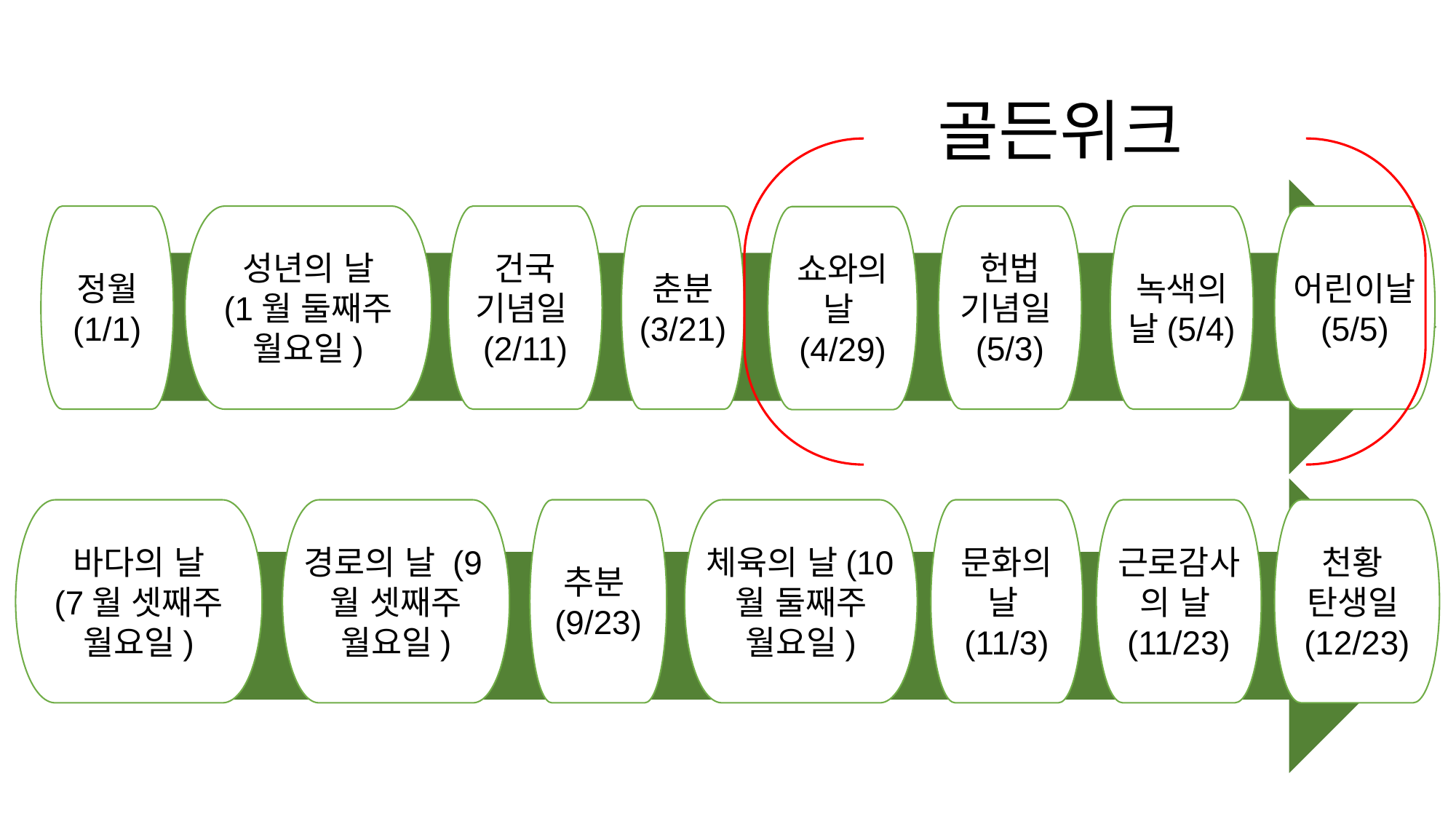

# 골든위크

정월
(1/1)
성년의 날
(1월 둘째주
월요일)
건국
기념일(2/11)
춘분
(3/21)
헌법
기념일(5/3)
녹색의 날(5/4)
어린이날
(5/5)
쇼와의 날(4/29)

바다의 날
(7월 셋째주
월요일)
경로의 날 (9월 셋째주 월요일)
추분(9/23)
체육의 날(10월 둘째주 월요일)
문화의 날(11/3)
근로감사의 날(11/23)
천황
탄생일(12/23)